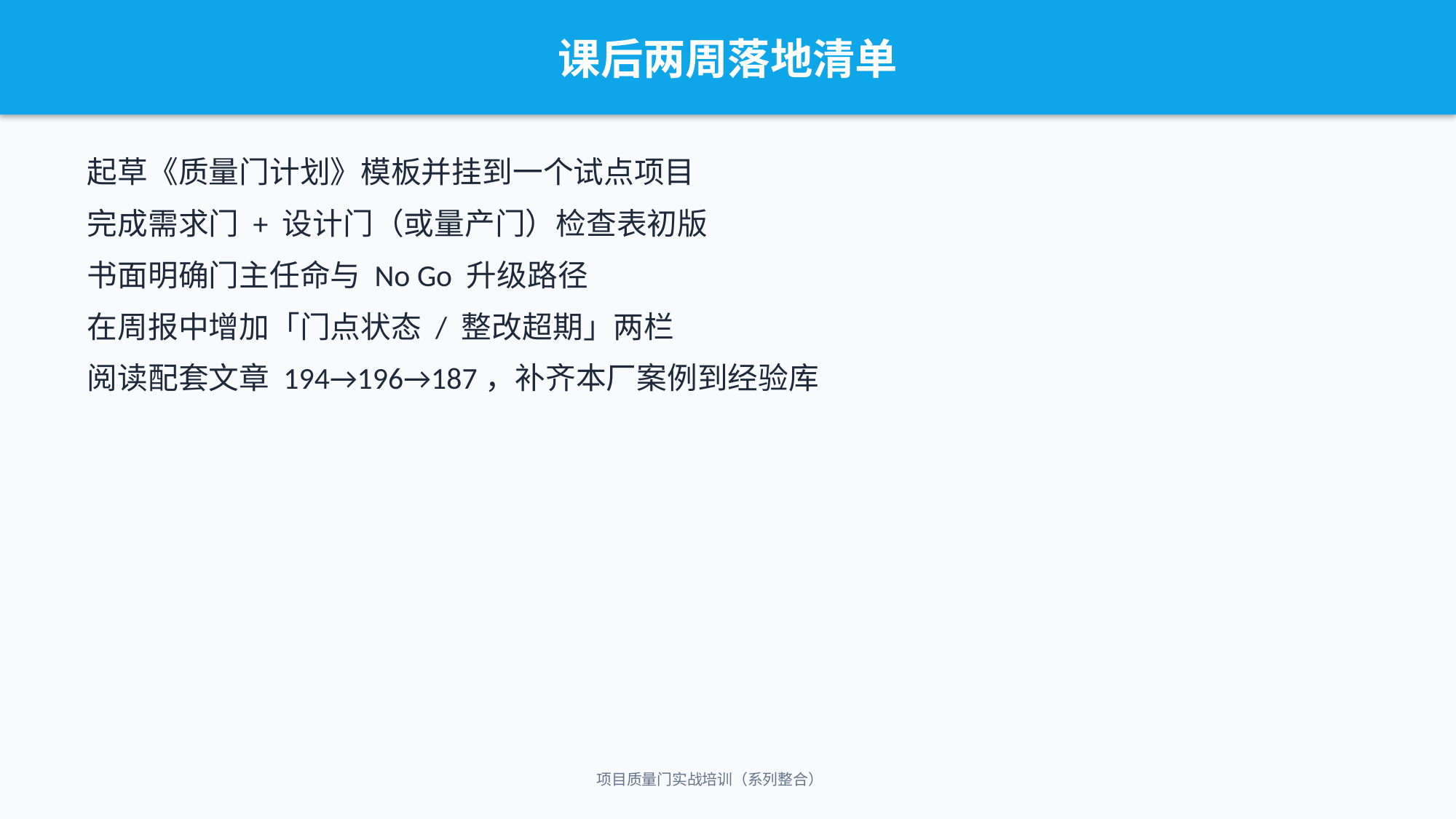

课后两周落地清单
起草《质量门计划》模板并挂到一个试点项目
完成需求门 + 设计门（或量产门）检查表初版
书面明确门主任命与 No Go 升级路径
在周报中增加「门点状态 / 整改超期」两栏
阅读配套文章 194→196→187，补齐本厂案例到经验库
项目质量门实战培训（系列整合）